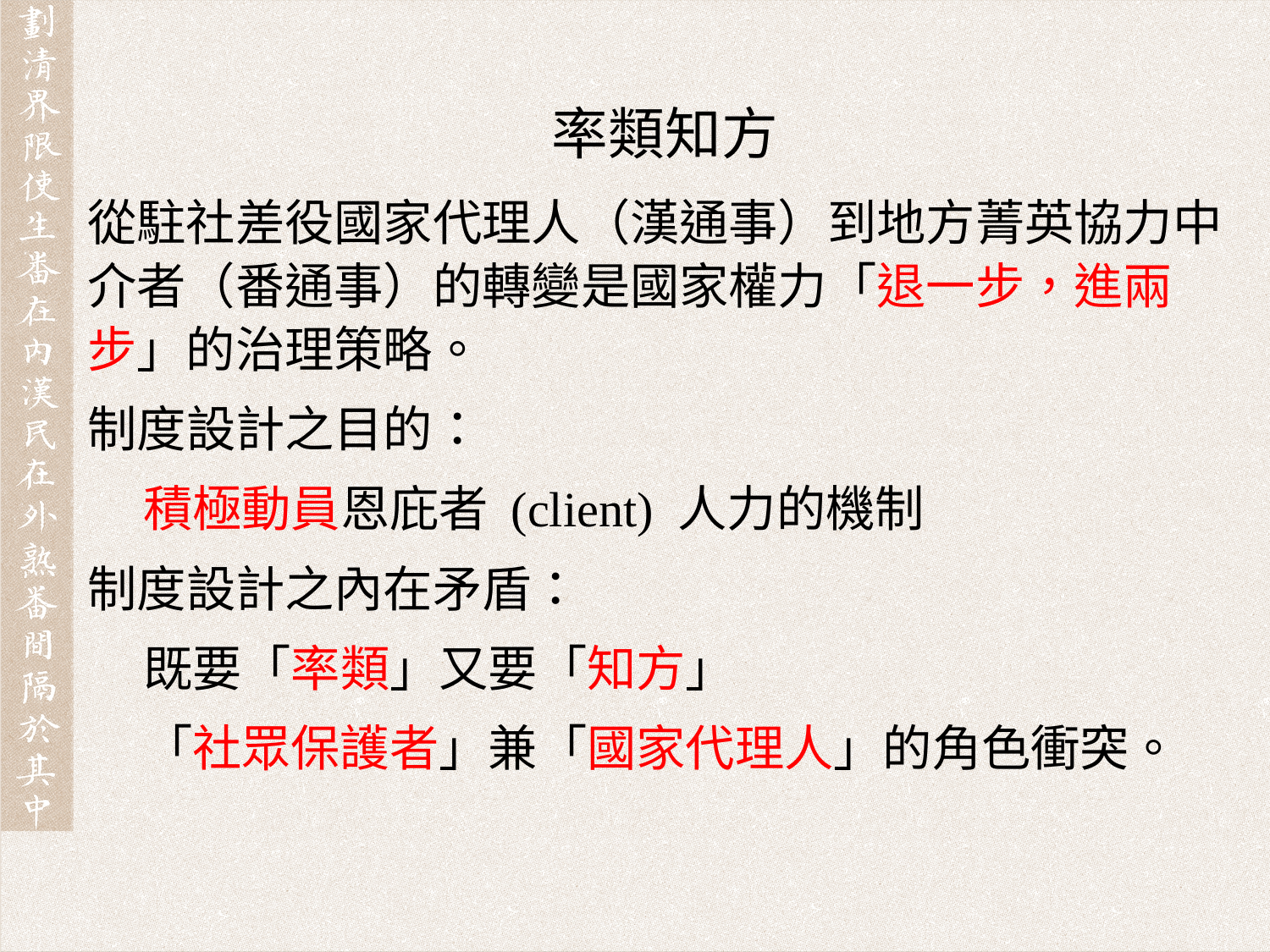

率類知方
從駐社差役國家代理人（漢通事）到地方菁英協力中介者（番通事）的轉變是國家權力「退一步，進兩步」的治理策略。
制度設計之目的：
積極動員恩庇者 (client) 人力的機制
制度設計之內在矛盾：
既要「率類」又要「知方」
「社眾保護者」兼「國家代理人」的角色衝突。